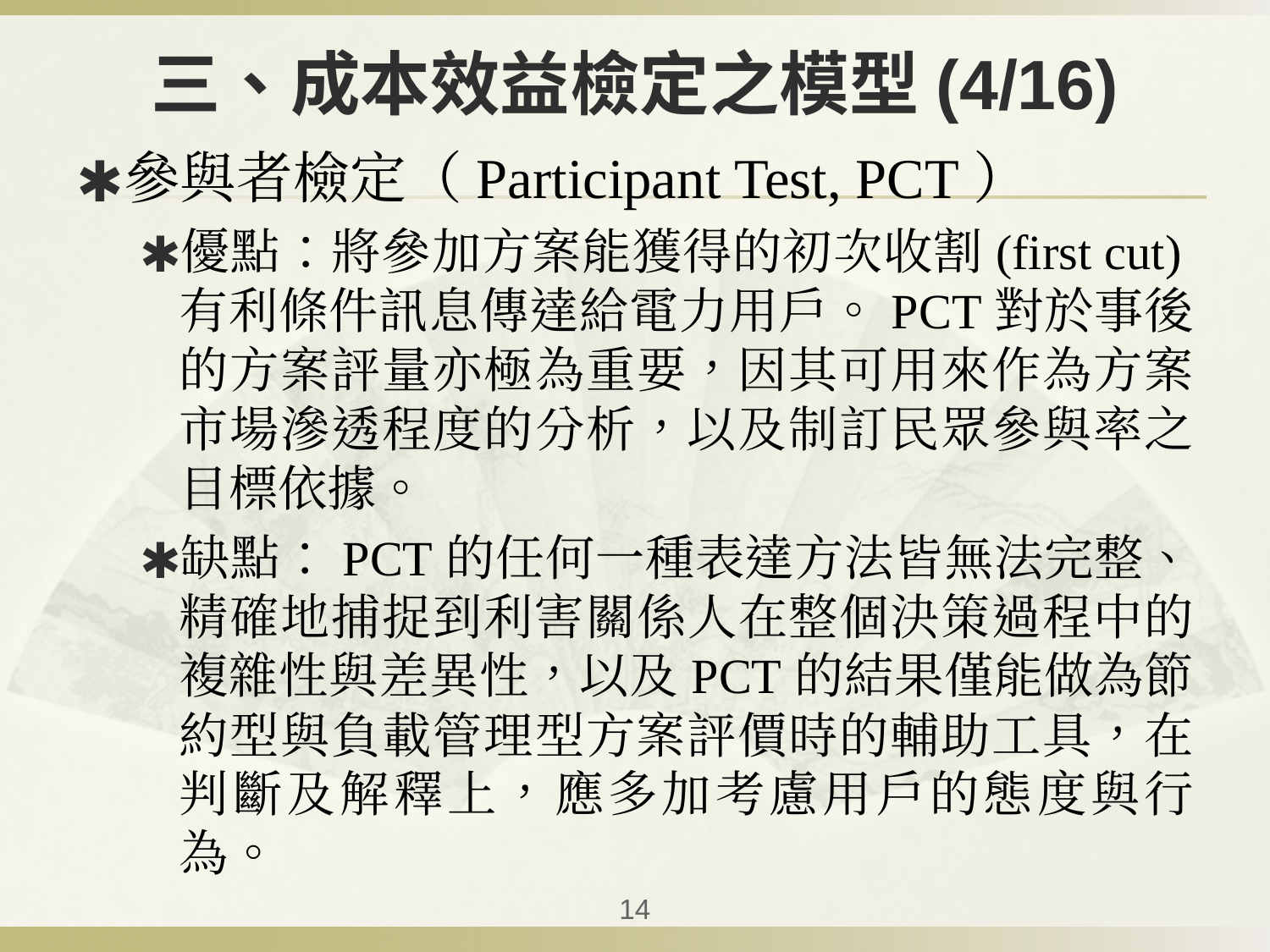

# 三、成本效益檢定之模型(4/16)
參與者檢定（Participant Test, PCT）
優點：將參加方案能獲得的初次收割(first cut)有利條件訊息傳達給電力用戶。PCT對於事後的方案評量亦極為重要，因其可用來作為方案市場滲透程度的分析，以及制訂民眾參與率之目標依據。
缺點：PCT的任何一種表達方法皆無法完整、精確地捕捉到利害關係人在整個決策過程中的複雜性與差異性，以及PCT的結果僅能做為節約型與負載管理型方案評價時的輔助工具，在判斷及解釋上，應多加考慮用戶的態度與行為。
14